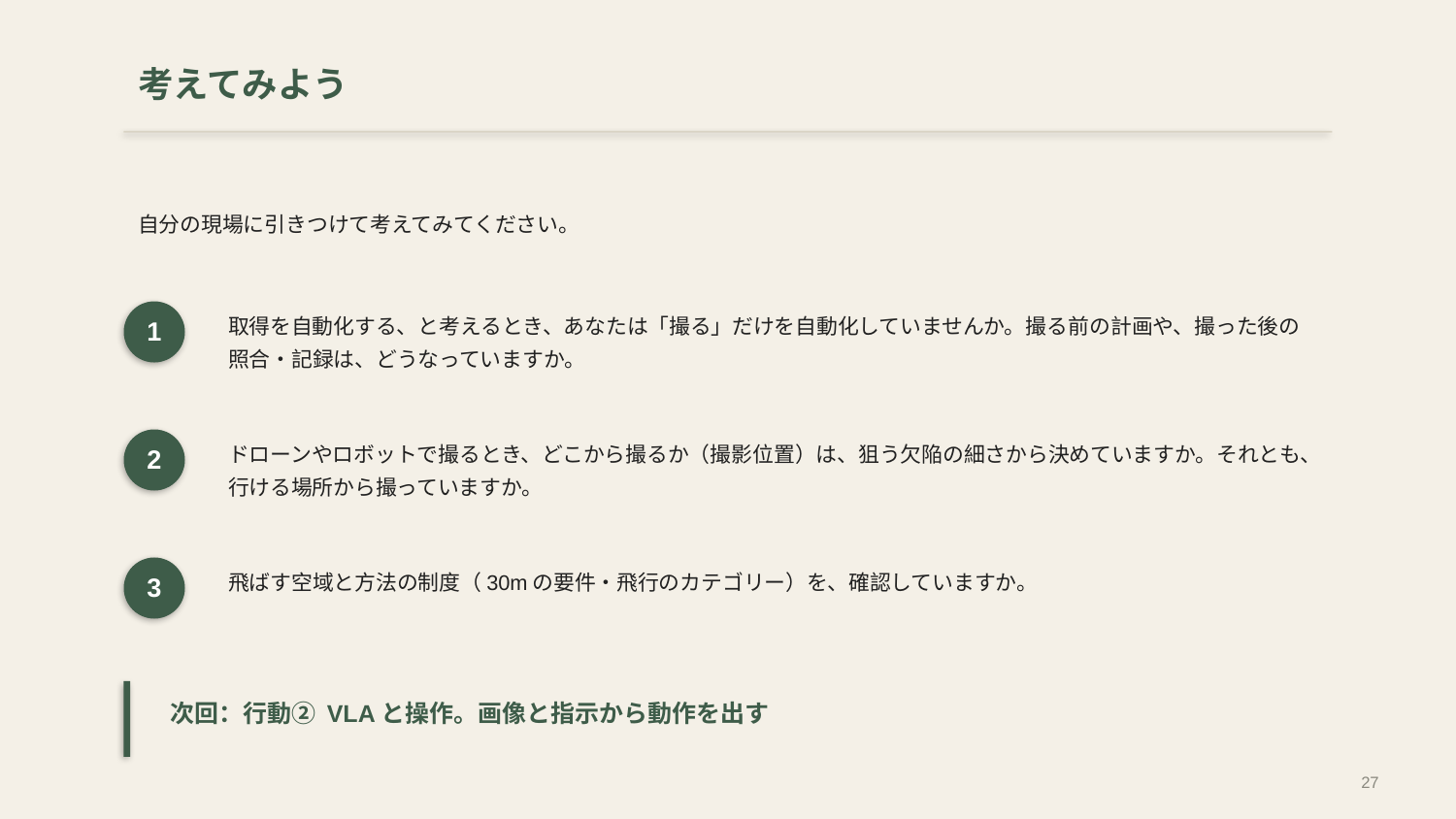

考えてみよう

自分の現場に引きつけて考えてみてください。
取得を自動化する、と考えるとき、あなたは「撮る」だけを自動化していませんか。撮る前の計画や、撮った後の照合・記録は、どうなっていますか。

1
ドローンやロボットで撮るとき、どこから撮るか（撮影位置）は、狙う欠陥の細さから決めていますか。それとも、行ける場所から撮っていますか。

2
飛ばす空域と方法の制度（30mの要件・飛行のカテゴリー）を、確認していますか。

3

次回：行動② VLAと操作。画像と指示から動作を出す
27